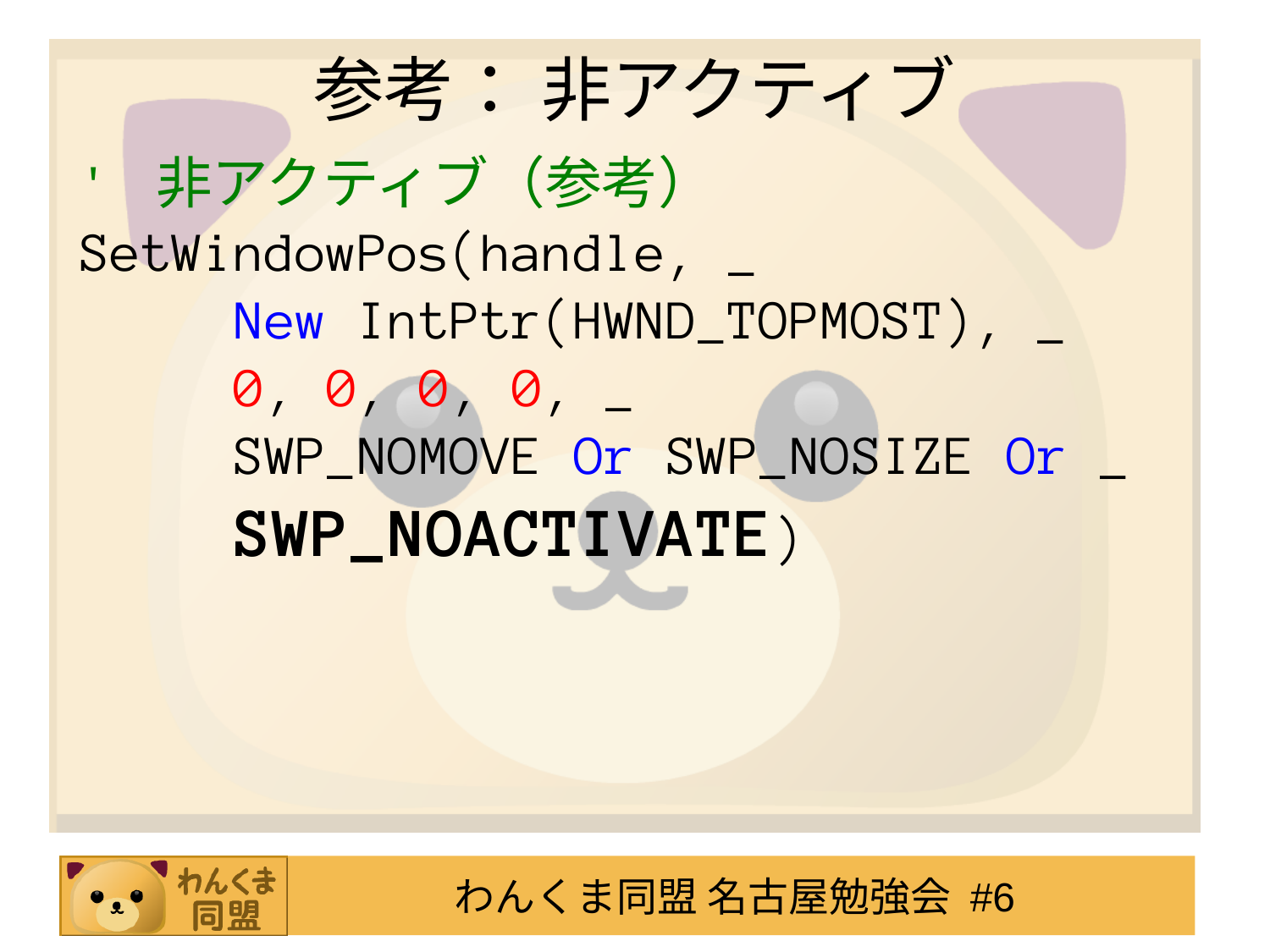

# 参考： 非アクティブ
' 非アクティブ（参考）
SetWindowPos(handle, _
     New IntPtr(HWND_TOPMOST), _
     0, 0, 0, 0, _
     SWP_NOMOVE Or SWP_NOSIZE Or _
     SWP_NOACTIVATE)